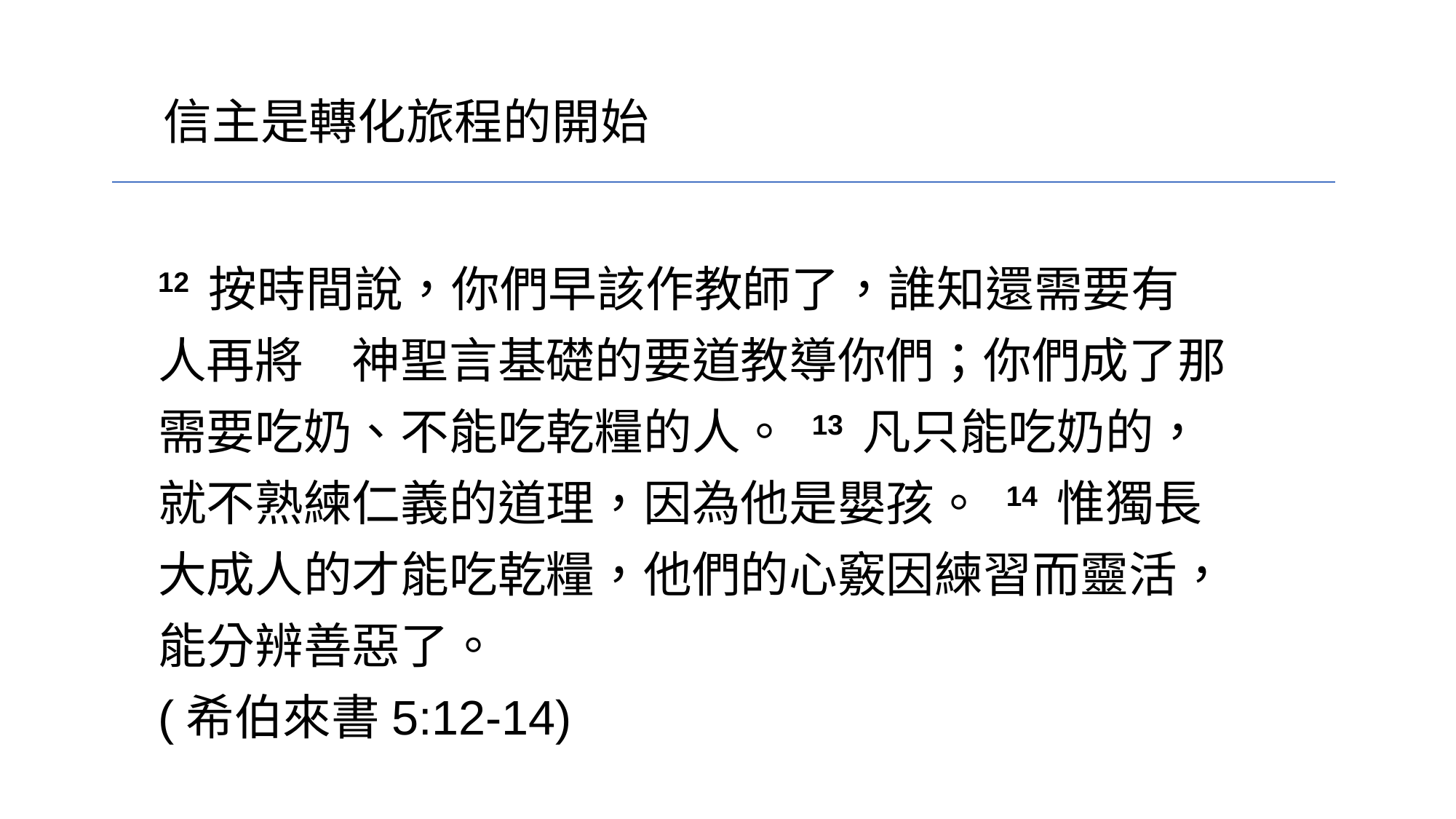

信主是轉化旅程的開始
# 12 按時間說，你們早該作教師了，誰知還需要有人再將　神聖言基礎的要道教導你們；你們成了那需要吃奶、不能吃乾糧的人。 13 凡只能吃奶的，就不熟練仁義的道理，因為他是嬰孩。 14 惟獨長大成人的才能吃乾糧，他們的心竅因練習而靈活，能分辨善惡了。 (希伯來書5:12-14)